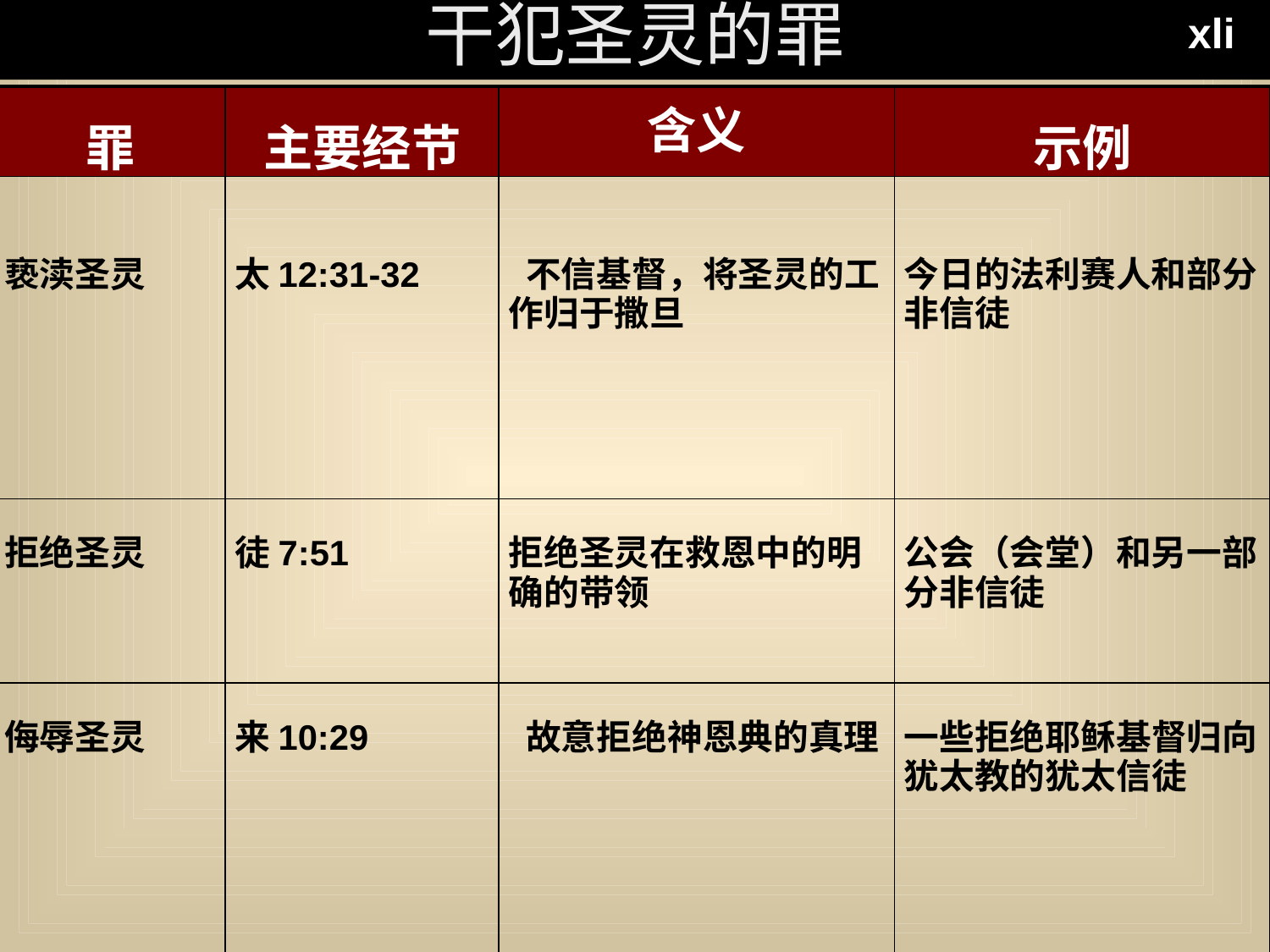

xli
干犯圣灵的罪
| 罪 | 主要经节 | 含义 | 示例 |
| --- | --- | --- | --- |
| 亵渎圣灵 | 太12:31-32 | 不信基督，将圣灵的工作归于撒旦 | 今日的法利赛人和部分非信徒 |
| 拒绝圣灵 | 徒7:51 | 拒绝圣灵在救恩中的明确的带领 | 公会（会堂）和另一部分非信徒 |
| 侮辱圣灵 | 来10:29 | 故意拒绝神恩典的真理 | 一些拒绝耶稣基督归向犹太教的犹太信徒 |